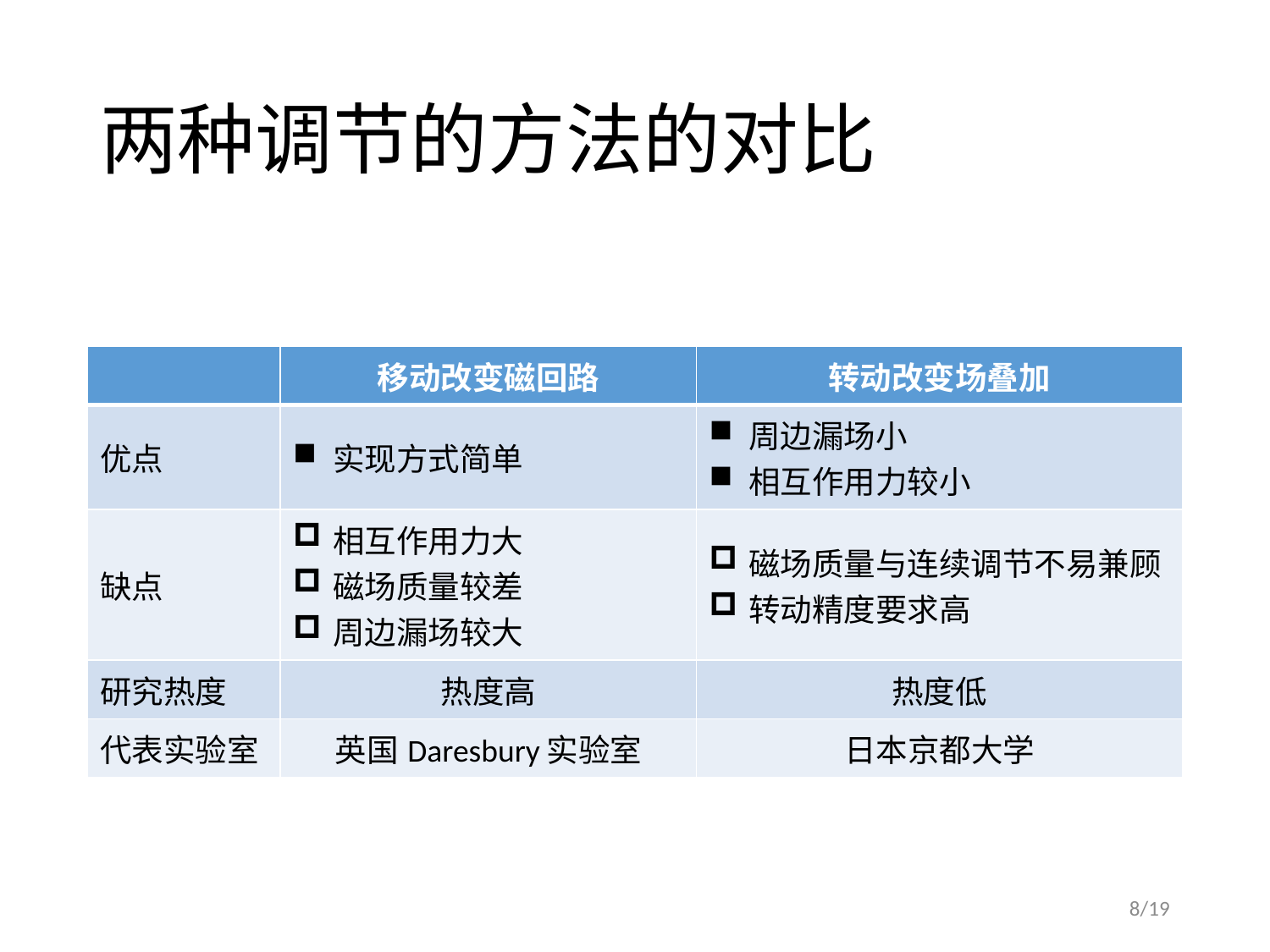

# 两种调节的方法的对比

|  | 移动改变磁回路 | 转动改变场叠加 |
| --- | --- | --- |
| 优点 | 实现方式简单 | 周边漏场小 相互作用力较小 |
| 缺点 | 相互作用力大 磁场质量较差 周边漏场较大 | 磁场质量与连续调节不易兼顾 转动精度要求高 |
| 研究热度 | 热度高 | 热度低 |
| 代表实验室 | 英国Daresbury实验室 | 日本京都大学 |
8/19